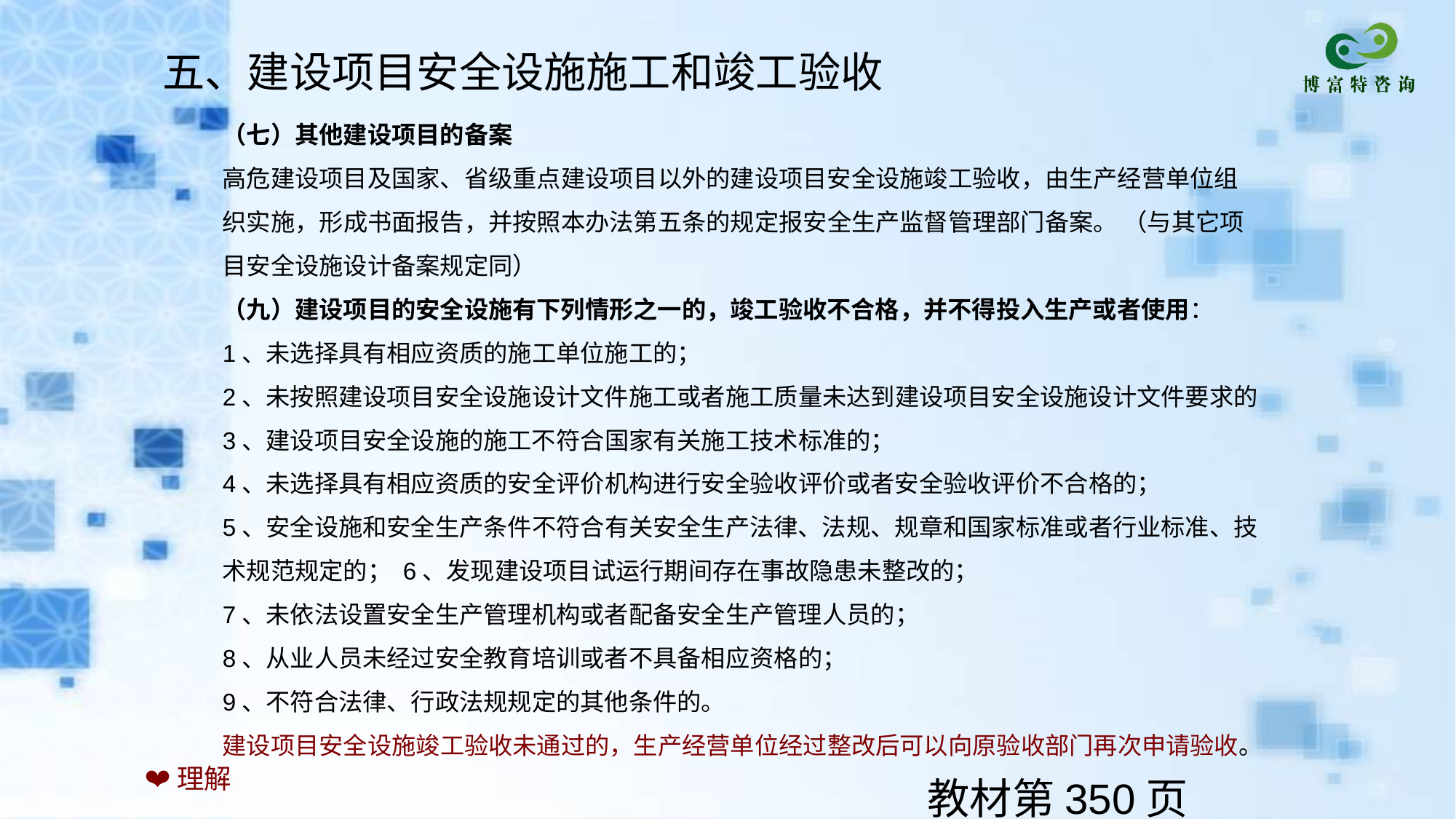

五、建设项目安全设施施工和竣工验收
（七）其他建设项目的备案
高危建设项目及国家、省级重点建设项目以外的建设项目安全设施竣工验收，由生产经营单位组织实施，形成书面报告，并按照本办法第五条的规定报安全生产监督管理部门备案。 （与其它项目安全设施设计备案规定同）
（九）建设项目的安全设施有下列情形之一的，竣工验收不合格，并不得投入生产或者使用：
1、未选择具有相应资质的施工单位施工的；
2、未按照建设项目安全设施设计文件施工或者施工质量未达到建设项目安全设施设计文件要求的3、建设项目安全设施的施工不符合国家有关施工技术标准的；
4、未选择具有相应资质的安全评价机构进行安全验收评价或者安全验收评价不合格的；
5、安全设施和安全生产条件不符合有关安全生产法律、法规、规章和国家标准或者行业标准、技术规范规定的； 6、发现建设项目试运行期间存在事故隐患未整改的；
7、未依法设置安全生产管理机构或者配备安全生产管理人员的；
8、从业人员未经过安全教育培训或者不具备相应资格的；
9、不符合法律、行政法规规定的其他条件的。
建设项目安全设施竣工验收未通过的，生产经营单位经过整改后可以向原验收部门再次申请验收。
❤理解
教材第350页